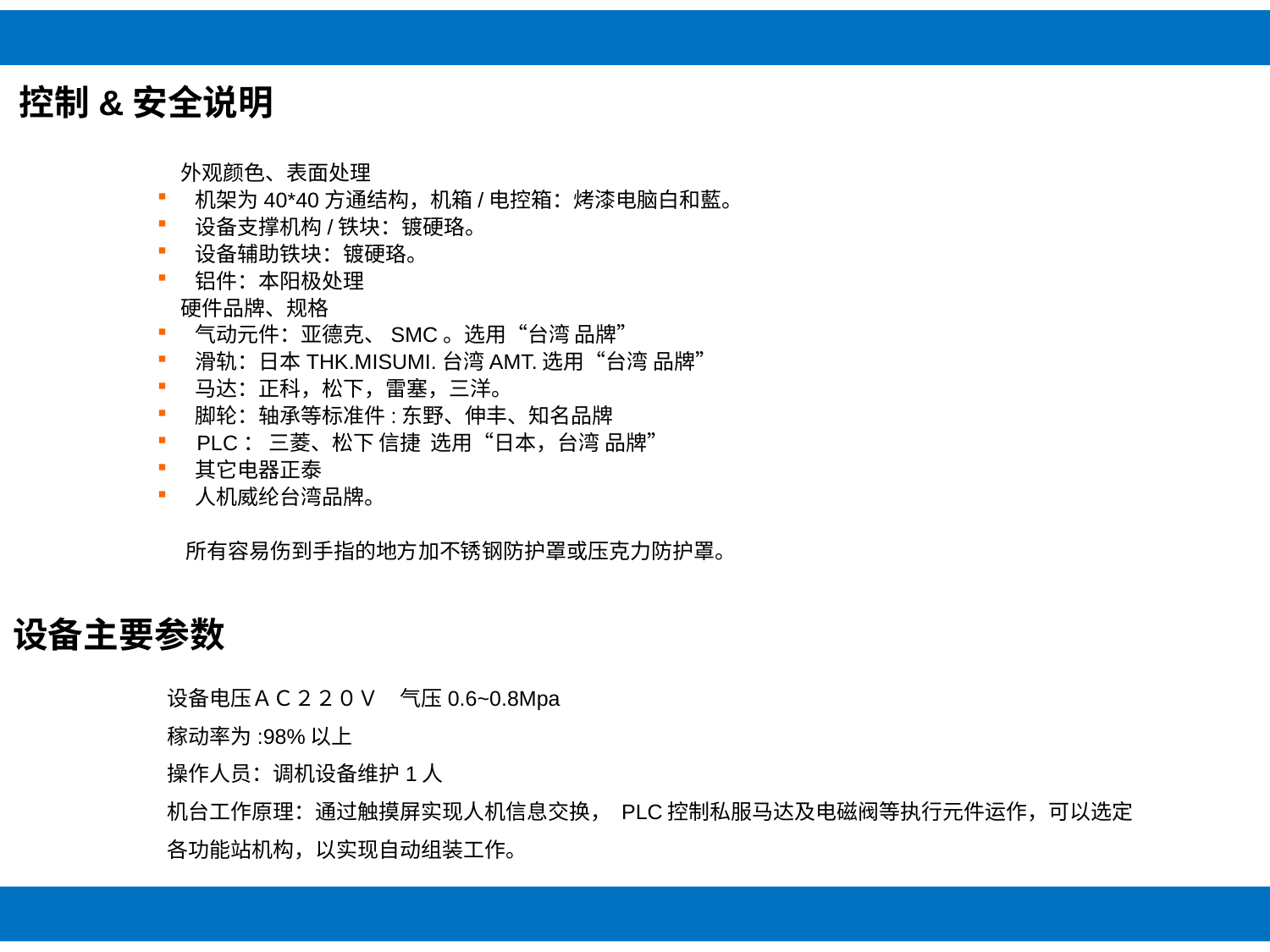

控制&安全说明
    外观颜色、表面处理
     机架为40*40方通结构，机箱/电控箱：烤漆电脑白和藍。
     设备支撑机构/铁块：镀硬珞。
     设备辅助铁块：镀硬珞。
     铝件：本阳极处理
    硬件品牌、规格
     气动元件：亚德克、SMC。选用“台湾 品牌”
     滑轨：日本THK.MISUMI.台湾AMT.选用“台湾 品牌”
     马达：正科，松下，雷塞，三洋。
     脚轮：轴承等标准件:东野、伸丰、知名品牌
     PLC： 三菱、松下 信捷  选用“日本，台湾 品牌”
     其它电器正泰
     人机威纶台湾品牌。

     所有容易伤到手指的地方加不锈钢防护罩或压克力防护罩。
设备主要参数
设备电压ＡＣ２２０Ｖ　气压0.6~0.8Mpa
稼动率为:98%以上
操作人员：调机设备维护1人
机台工作原理：通过触摸屏实现人机信息交换， PLC控制私服马达及电磁阀等执行元件运作，可以选定各功能站机构，以实现自动组装工作。